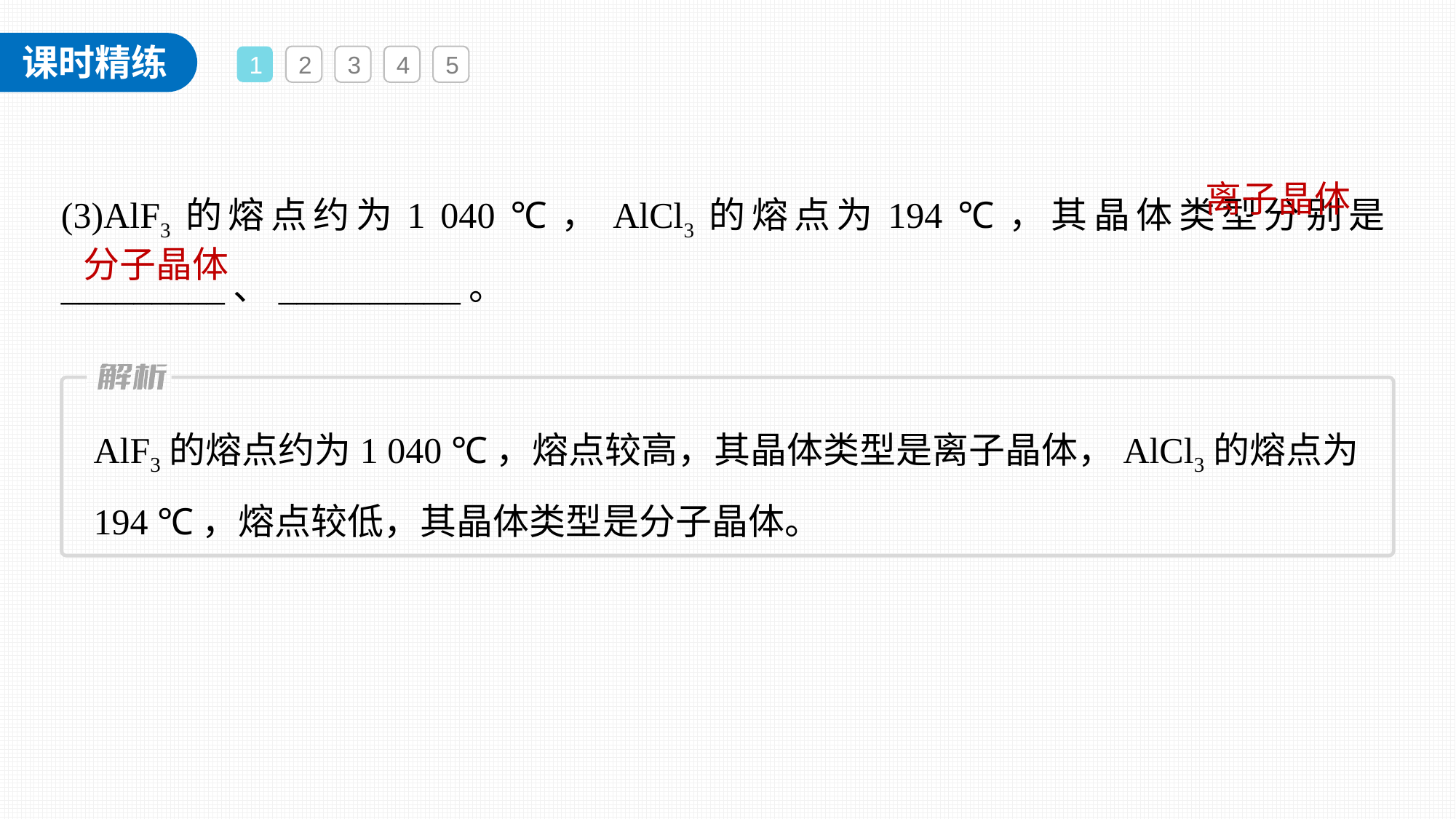

1
2
3
4
5
(3)AlF3的熔点约为1 040 ℃，AlCl3的熔点为194 ℃，其晶体类型分别是_________、__________。
离子晶体
分子晶体

AlF3的熔点约为1 040 ℃，熔点较高，其晶体类型是离子晶体，AlCl3的熔点为194 ℃，熔点较低，其晶体类型是分子晶体。